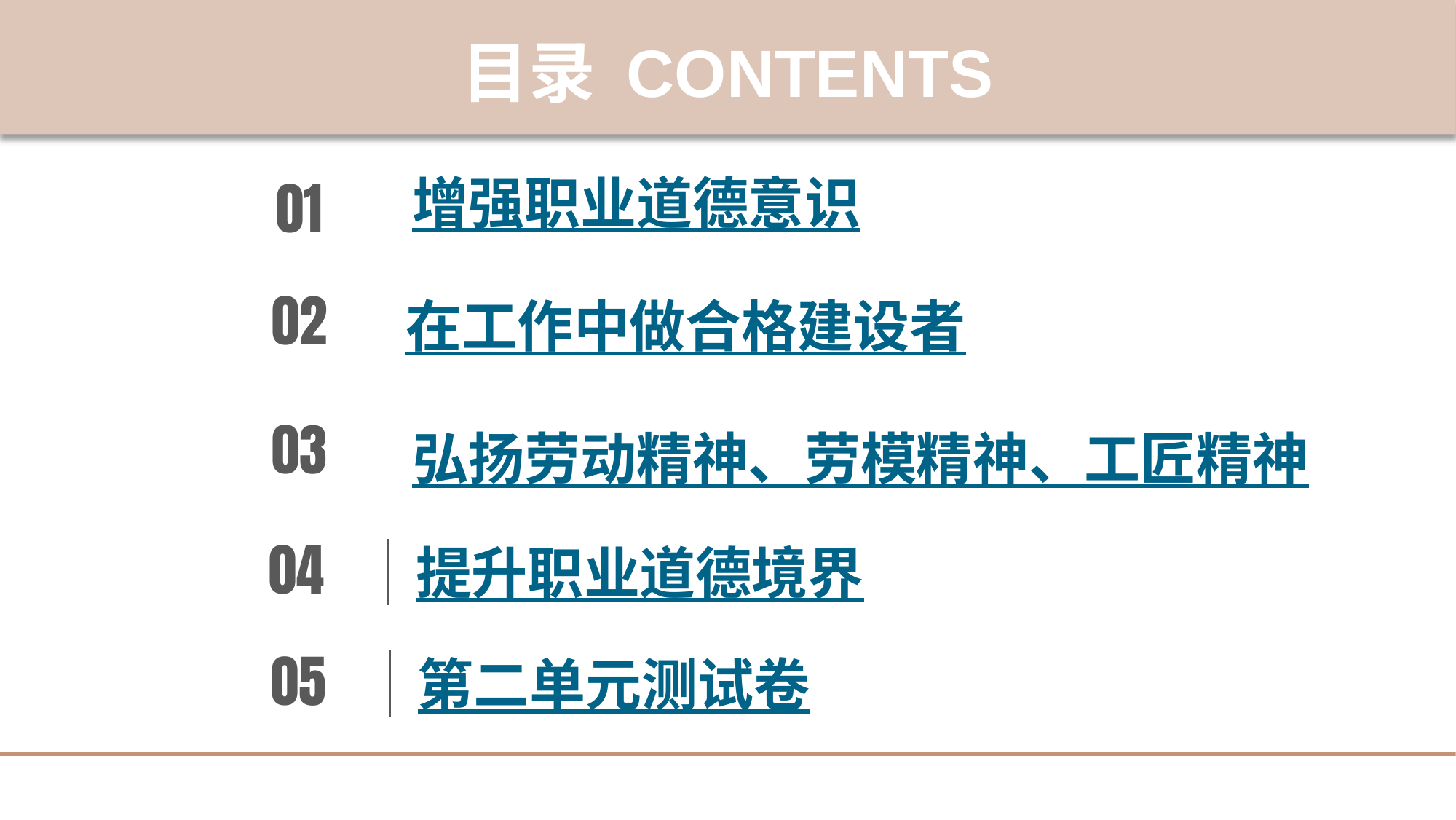

目录 CONTENTS
增强职业道德意识
01
02
在工作中做合格建设者
03
弘扬劳动精神、劳模精神、工匠精神
提升职业道德境界
04
第二单元测试卷
05